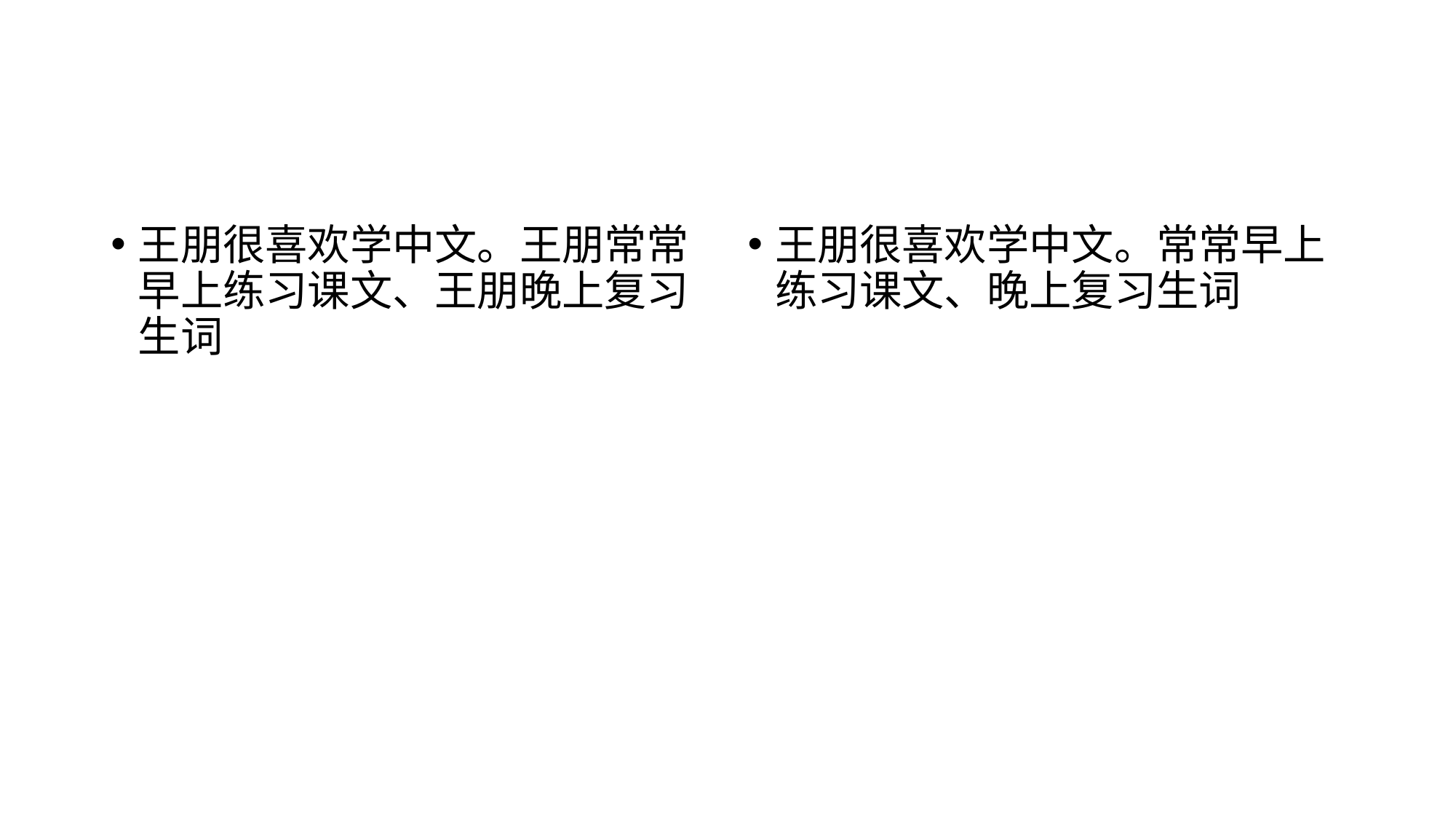

#
王朋很喜欢学中文。王朋常常早上练习课文、王朋晚上复习生词
王朋很喜欢学中文。常常早上练习课文、晚上复习生词